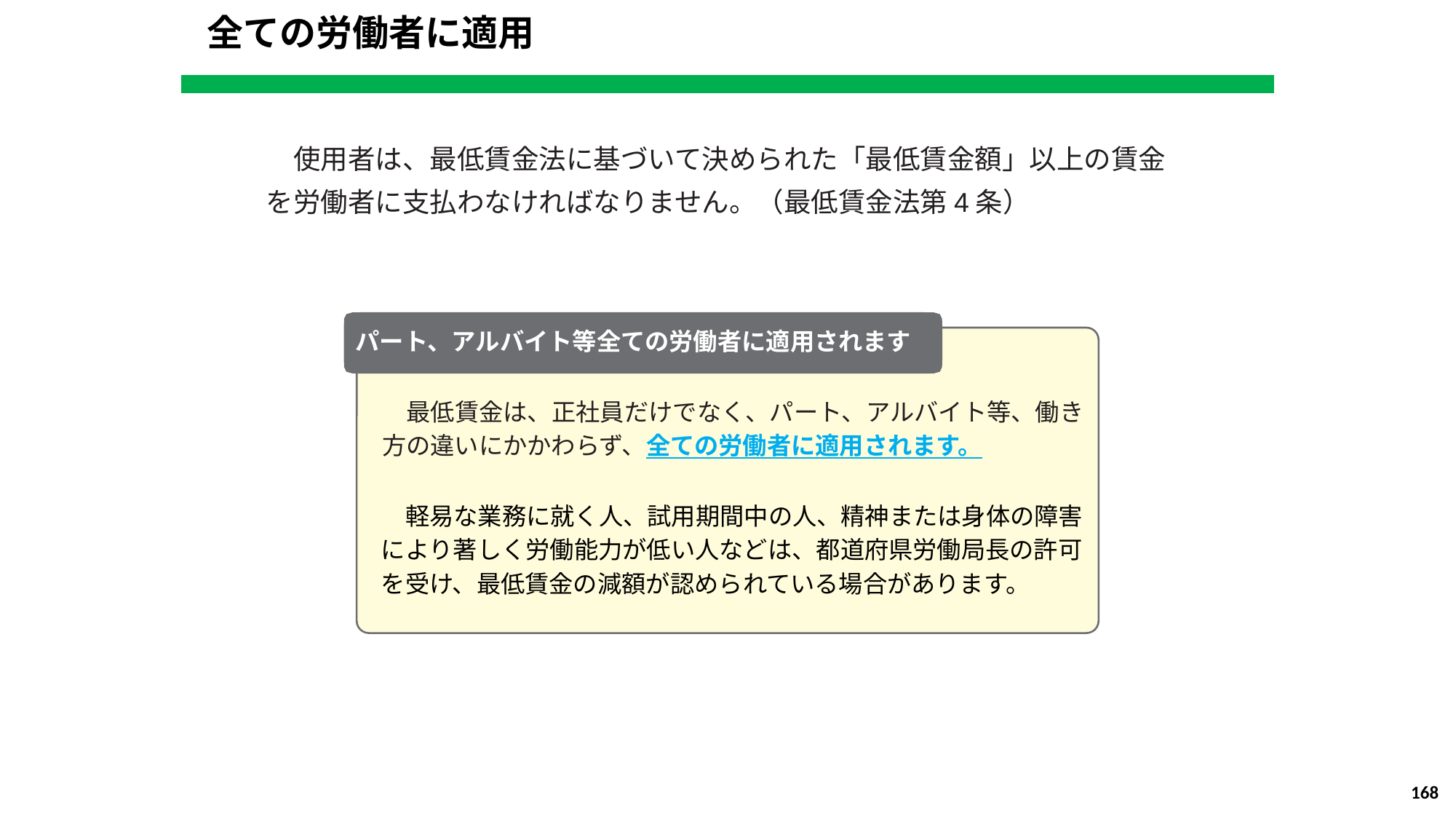

全ての労働者に適用

　使用者は、最低賃金法に基づいて決められた「最低賃金額」以上の賃金を労働者に支払わなければなりません。（最低賃金法第4条）

パート、アルバイト等全ての労働者に適用されます

　最低賃金は、正社員だけでなく、パート、アルバイト等、働き方の違いにかかわらず、全ての労働者に適用されます。

　軽易な業務に就く人、試用期間中の人、精神または身体の障害により著しく労働能力が低い人などは、都道府県労働局長の許可を受け、最低賃金の減額が認められている場合があります。
168